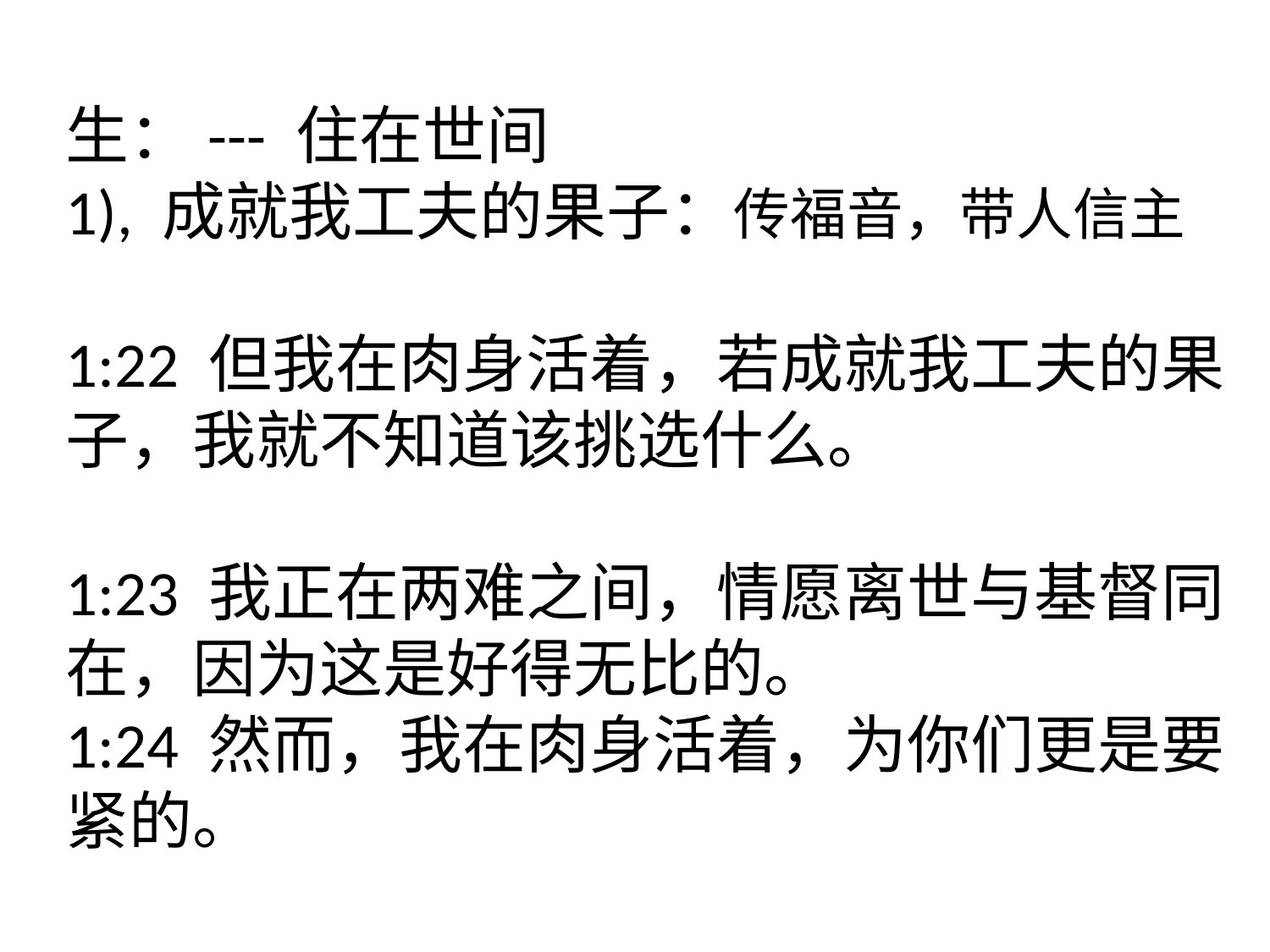

# 生：--- 住在世间 1), 成就我工夫的果子：传福音，带人信主 1:22 但我在肉身活着，若成就我工夫的果子，我就不知道该挑选什么。 1:23 我正在两难之间，情愿离世与基督同在，因为这是好得无比的。 1:24 然而，我在肉身活着，为你们更是要紧的。